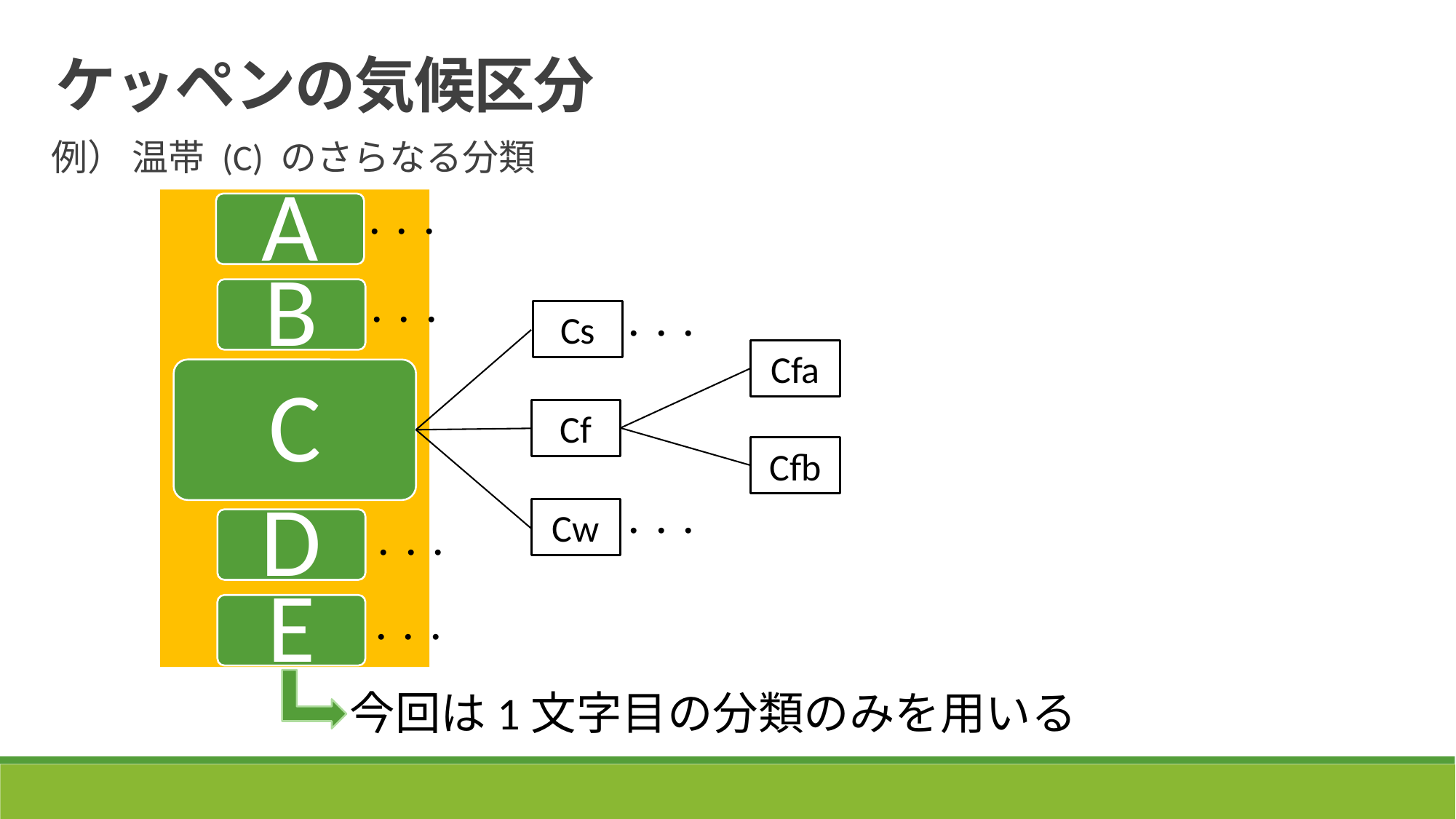

ケッペンの気候区分
例） 温帯 (C) のさらなる分類

A
・・・

B
・・・
Cs
・・・
Cfa

C
Cf
Cfb
Cw
・・・

D
・・・

E
・・・

今回は1文字目の分類のみを用いる